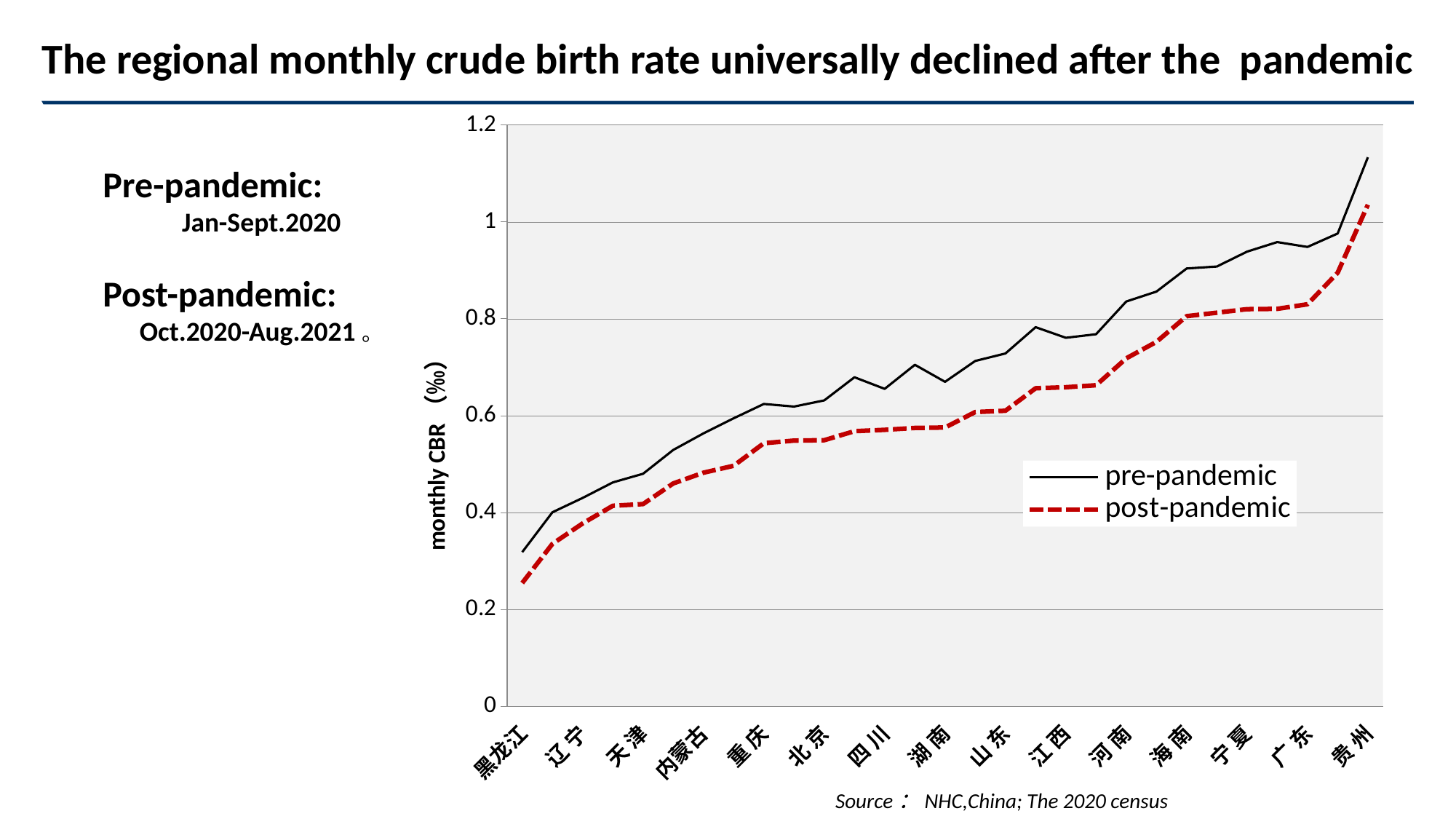

The regional monthly crude birth rate universally declined after the  pandemic

### Chart

| Category | pre-pandemic | post-pandemic |
|---|---|---|
| 黑龙江 | 0.31842386185243327 | 0.2547409733124019 |
| 吉 林 | 0.4007270461154965 | 0.3355577482343166 |
| 辽 宁 | 0.4303404555059873 | 0.37770309931908896 |
| 上 海 | 0.4623723361479695 | 0.41416867712102934 |
| 天 津 | 0.4801802451333814 | 0.417645998558039 |
| 江 苏 | 0.5294064896755163 | 0.46020943952802357 |
| 内蒙古 | 0.5636133056133056 | 0.4823596673596673 |
| 新 疆 | 0.5947582205029014 | 0.49670212765957444 |
| 重 庆 | 0.6243868954758189 | 0.5433853354134166 |
| 浙 江 | 0.6189190026328018 | 0.548782329255072 |
| 北 京 | 0.6317131110095935 | 0.5495545911375057 |
| 河 北 | 0.6794558370191665 | 0.5681460260018764 |
| 四 川 | 0.6555157165053186 | 0.5709155013744471 |
| 山 西 | 0.7051489117983964 | 0.5748890320733104 |
| 湖 南 | 0.6700436484045754 | 0.5757676098735701 |
| 安 徽 | 0.713091922005571 | 0.607637637227593 |
| 山 东 | 0.7285186644341574 | 0.6103048360090614 |
| 陕 西 | 0.7828535289653427 | 0.656776498861624 |
| 江 西 | 0.7609537508298295 | 0.658890241203806 |
| 福 建 | 0.7682980259990371 | 0.6629784545016851 |
| 河 南 | 0.8358005434235686 | 0.7184575324544631 |
| 甘 肃 | 0.8562829736211031 | 0.7525829336530775 |
| 海 南 | 0.903968253968254 | 0.8055679563492063 |
| 云 南 | 0.9080449057403094 | 0.8127727176445669 |
| 宁 夏 | 0.9387083333333333 | 0.8200173611111111 |
| 广 西 | 0.9583961699581088 | 0.8206662677039697 |
| 广 东 | 0.9483898103325131 | 0.8301563367986668 |
| 青 海 | 0.9760810810810809 | 0.8951646959459459 |
| 贵 州 | 1.1334543568464732 | 1.0354933869294605 |
Pre-pandemic:
Jan-Sept.2020

Post-pandemic:
Oct.2020-Aug.2021。
Source：NHC,China; The 2020 census